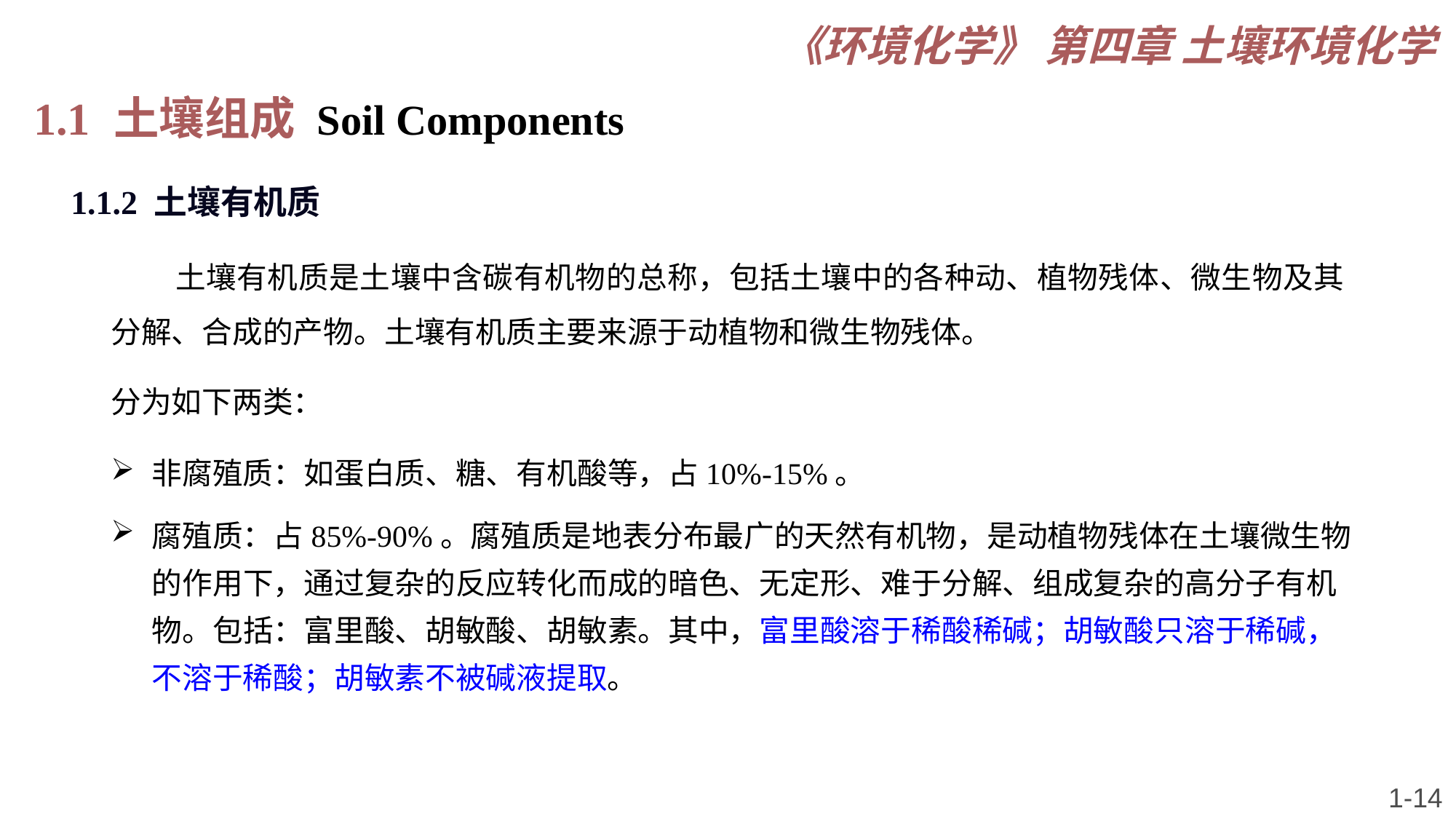

《环境化学》 第四章 土壤环境化学
1.1 土壤组成 Soil Components
1.1.2 土壤有机质

土壤有机质是土壤中含碳有机物的总称，包括土壤中的各种动、植物残体、微生物及其分解、合成的产物。土壤有机质主要来源于动植物和微生物残体。
分为如下两类：
非腐殖质：如蛋白质、糖、有机酸等，占10%-15%。
腐殖质：占85%-90%。腐殖质是地表分布最广的天然有机物，是动植物残体在土壤微生物的作用下，通过复杂的反应转化而成的暗色、无定形、难于分解、组成复杂的高分子有机物。包括：富里酸、胡敏酸、胡敏素。其中，富里酸溶于稀酸稀碱；胡敏酸只溶于稀碱，不溶于稀酸；胡敏素不被碱液提取。
1-14